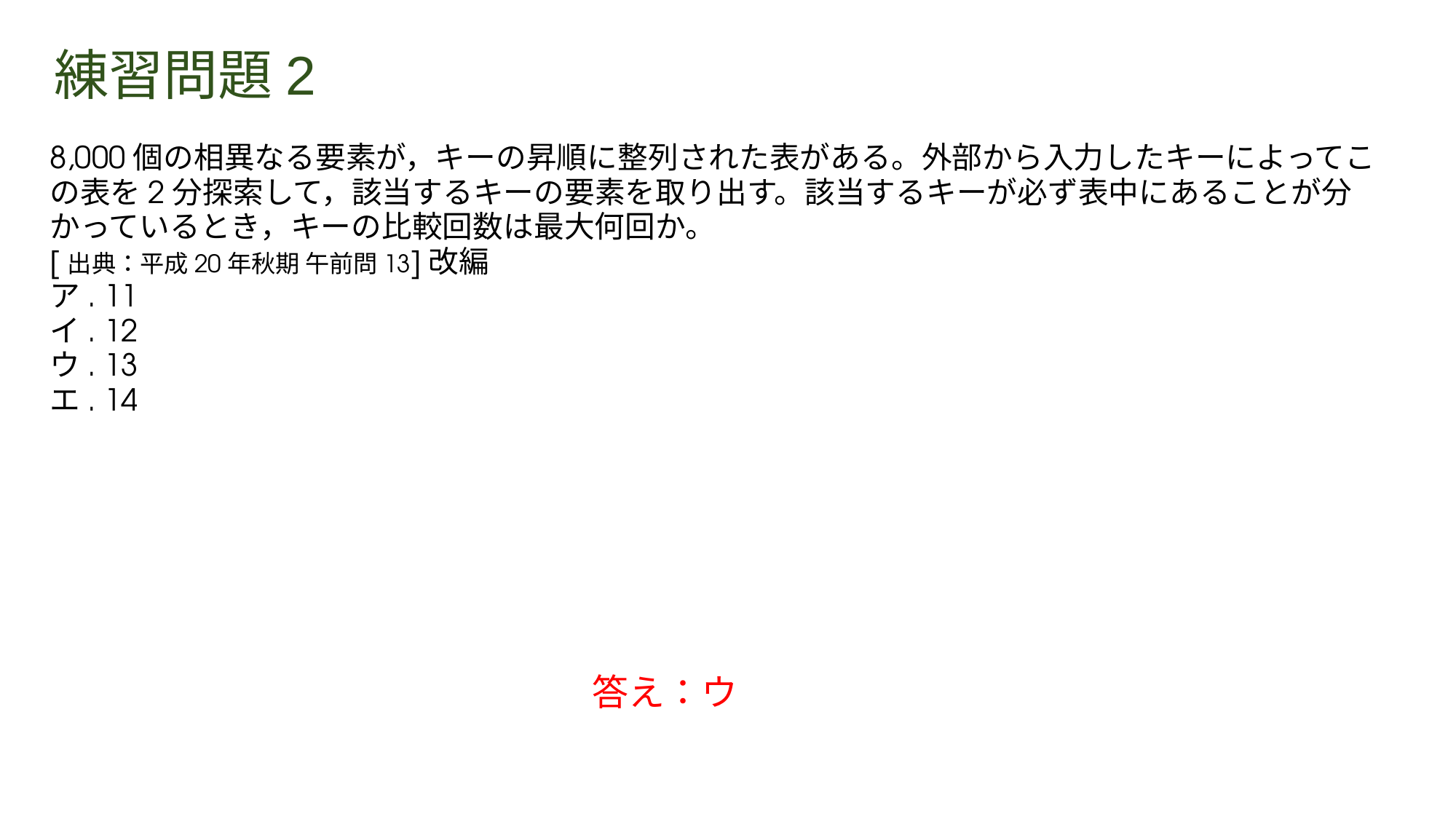

# 練習問題2
8,000個の相異なる要素が，キーの昇順に整列された表がある。外部から入力したキーによってこの表を2分探索して，該当するキーの要素を取り出す。該当するキーが必ず表中にあることが分かっているとき，キーの比較回数は最大何回か。
[出典：平成20年秋期 午前問13]改編
ア. 11
イ. 12
ウ. 13
エ. 14
答え：ウ